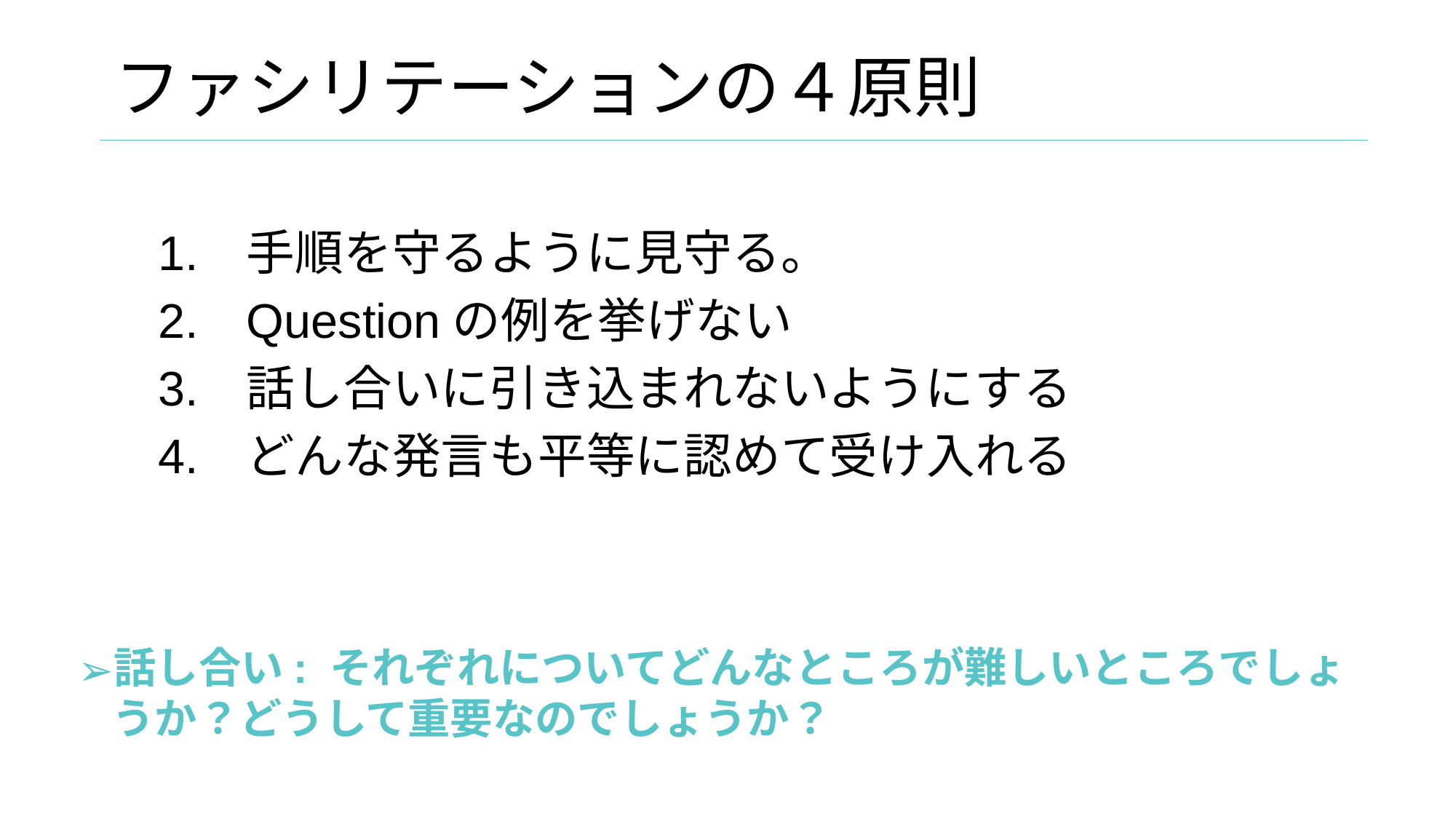

# ファシリテーションの４原則
手順を守るように見守る。
Questionの例を挙げない
話し合いに引き込まれないようにする
どんな発言も平等に認めて受け入れる
話し合い: それぞれについてどんなところが難しいところでしょうか？どうして重要なのでしょうか？